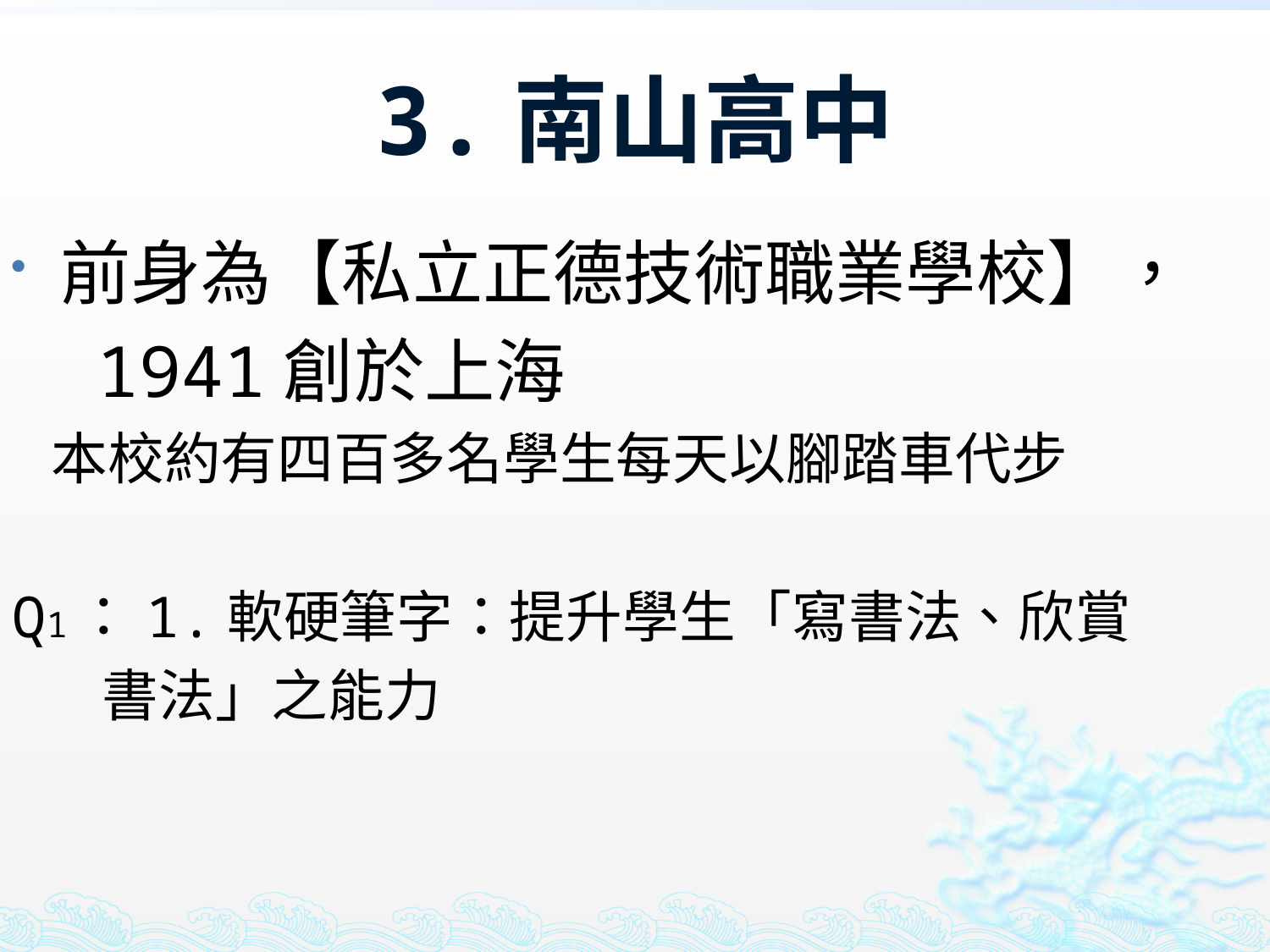

# 3.南山高中
前身為【私立正德技術職業學校】，
  1941創於上海
  本校約有四百多名學生每天以腳踏車代步

Q1：1.軟硬筆字：提升學生「寫書法、欣賞
      書法」之能力